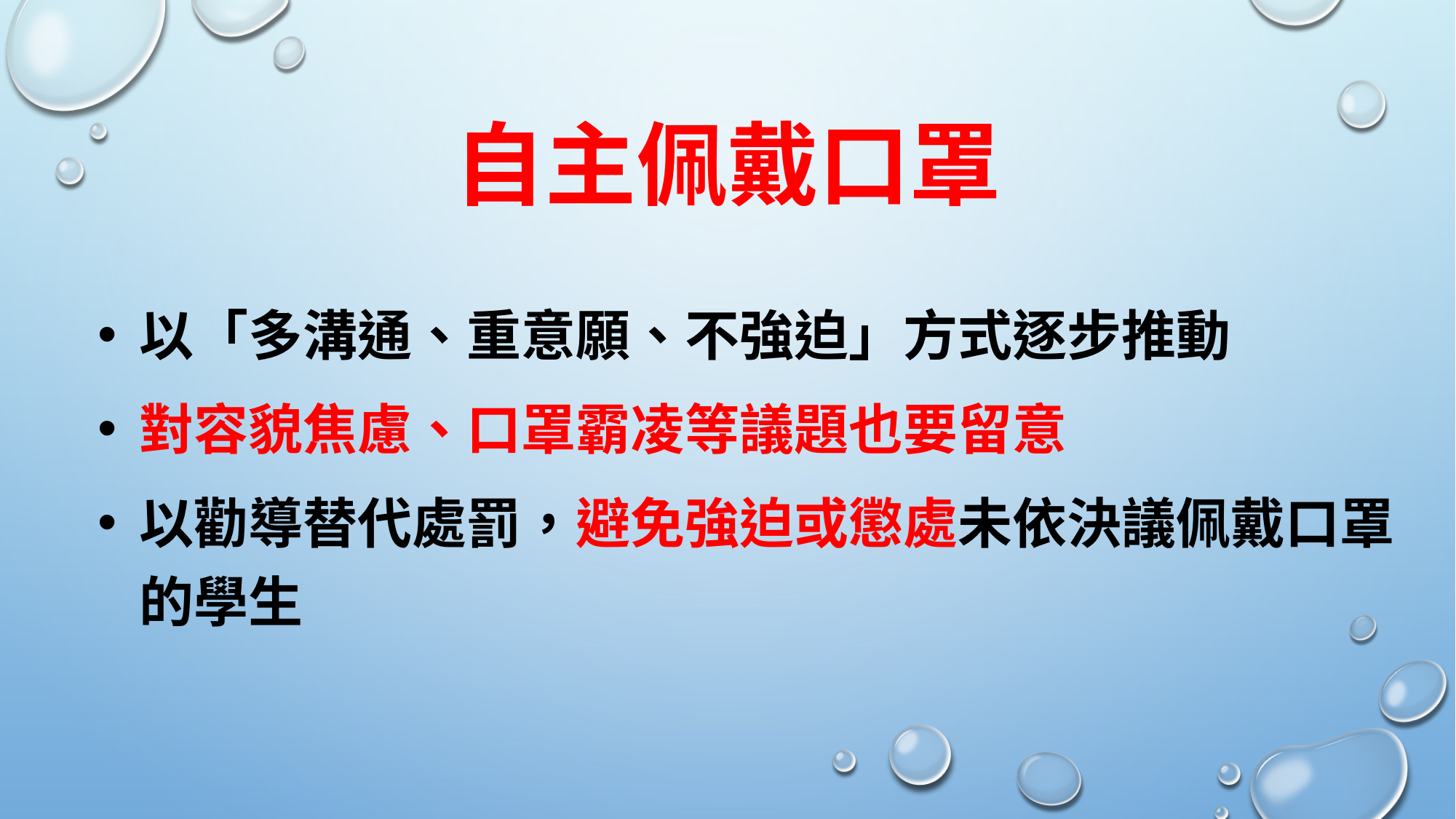

# 自主佩戴口罩
以「多溝通、重意願、不強迫」方式逐步推動
對容貌焦慮、口罩霸凌等議題也要留意
以勸導替代處罰，避免強迫或懲處未依決議佩戴口罩的學生